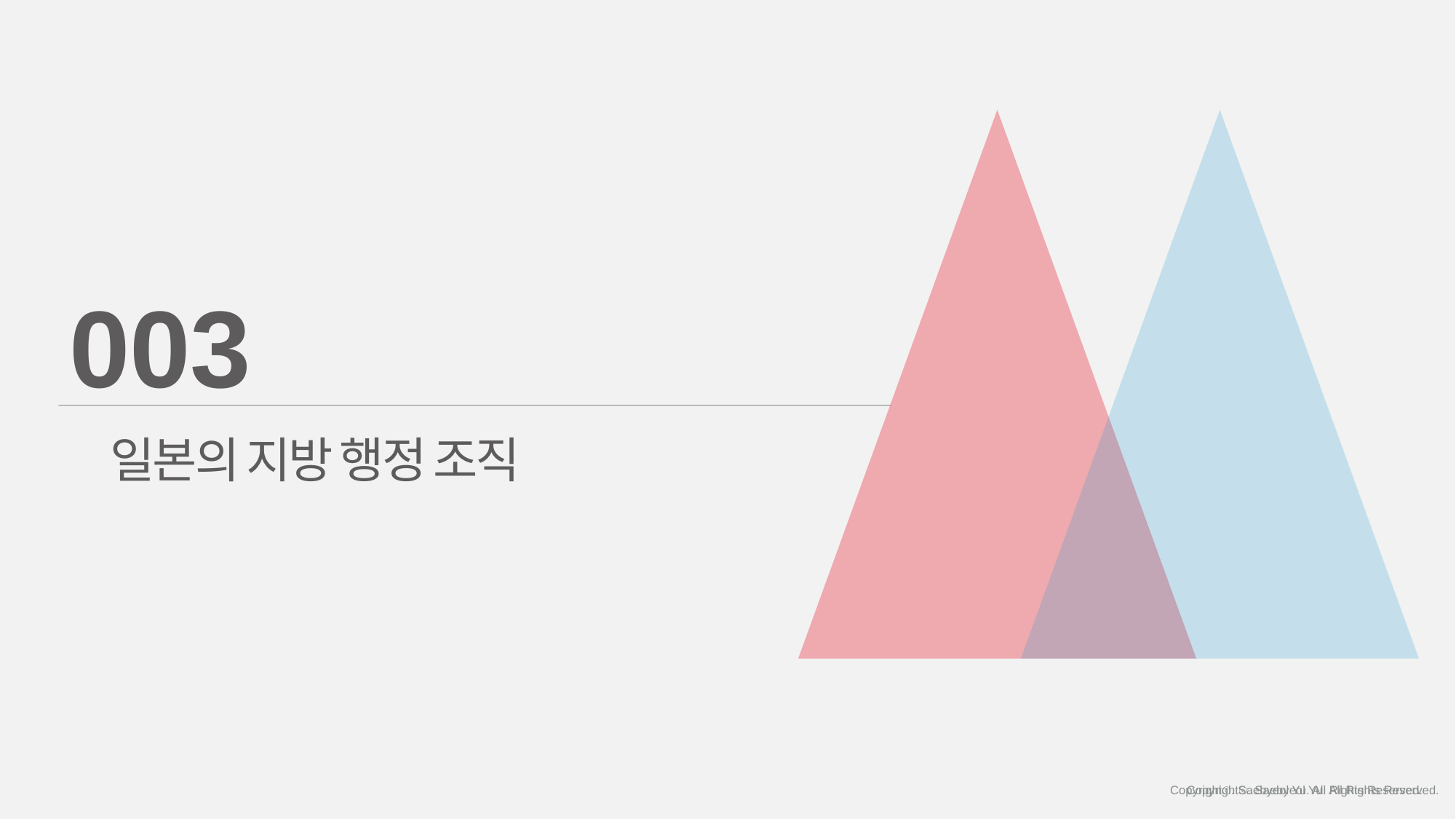

003
일본의 지방 행정 조직
Copyrightⓒ. Saebyeol Yu. All Rights Reserved.